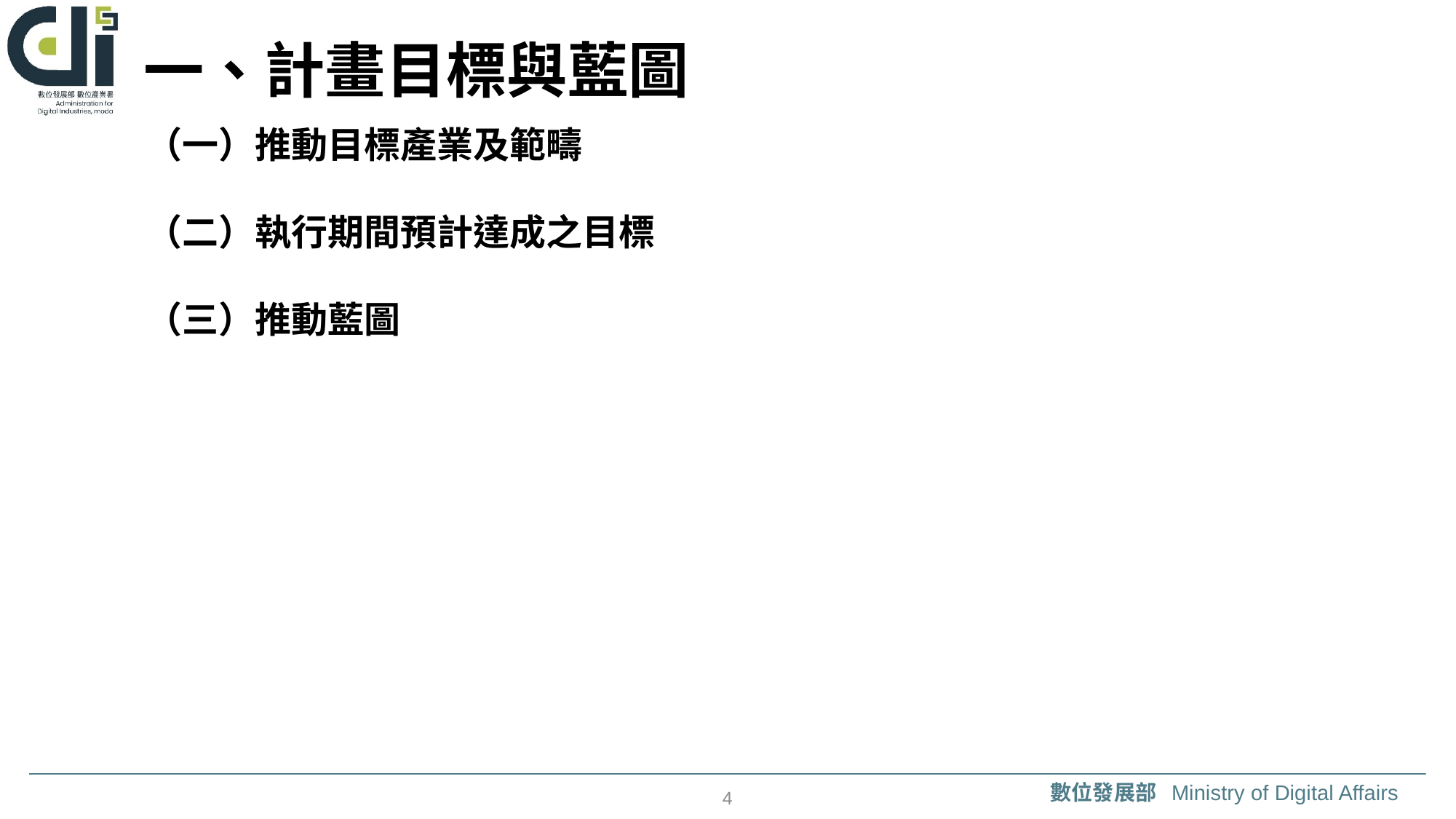

# 一、計畫目標與藍圖
（一）推動目標產業及範疇

（二）執行期間預計達成之目標

（三）推動藍圖
4